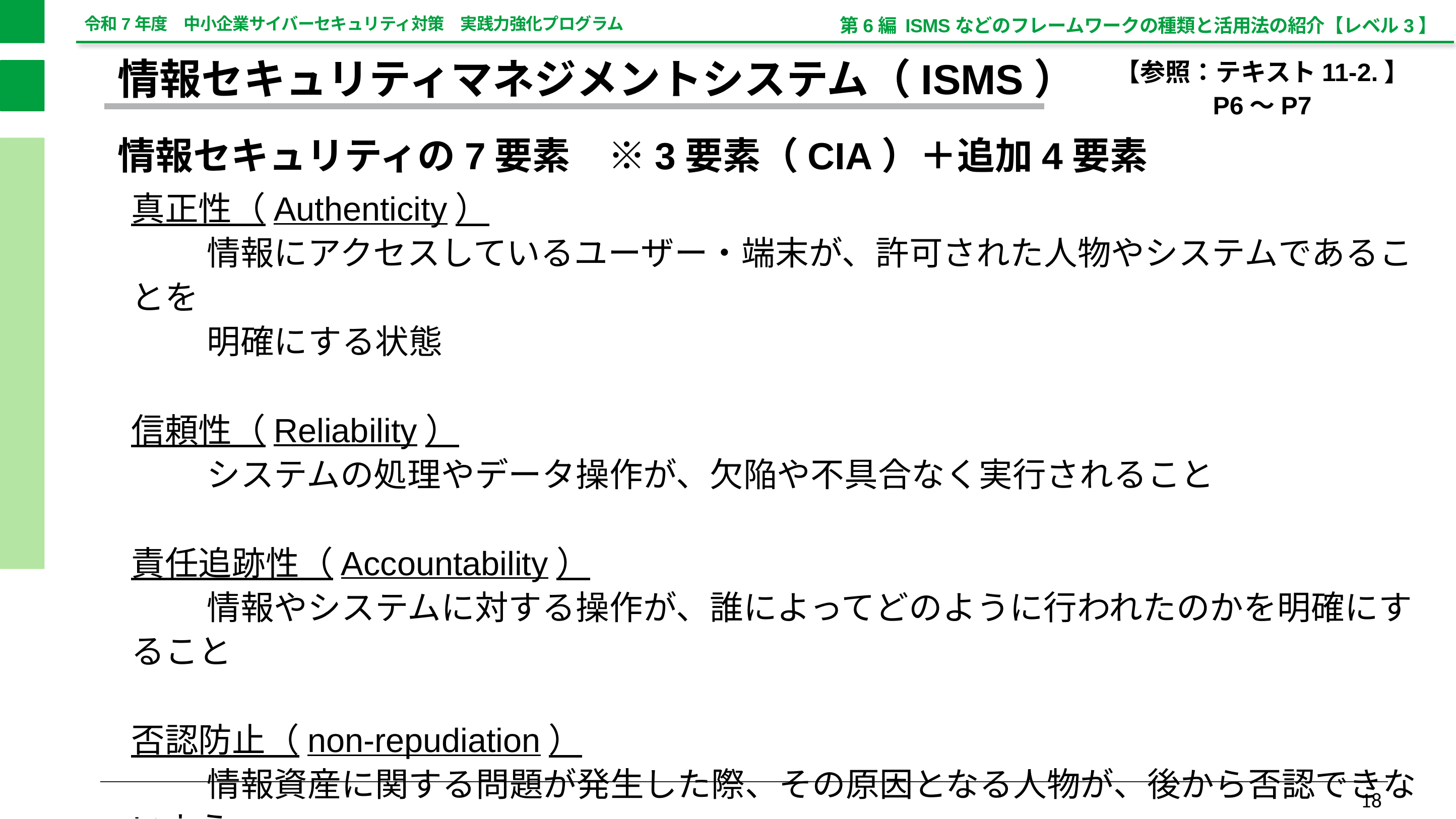

第6編 ISMSなどのフレームワークの種類と活用法の紹介【レベル3】
【参照：テキスト11-2.】
P6～P7
情報セキュリティマネジメントシステム（ISMS）
情報セキュリティの7要素　※3要素（CIA）＋追加4要素
真正性（Authenticity）
	情報にアクセスしているユーザー・端末が、許可された人物やシステムであることを
	明確にする状態

信頼性（Reliability）
	システムの処理やデータ操作が、欠陥や不具合なく実行されること

責任追跡性（Accountability）
	情報やシステムに対する操作が、誰によってどのように行われたのかを明確にすること

否認防止（non-repudiation）
	情報資産に関する問題が発生した際、その原因となる人物が、後から否認できないよう
	証明すること